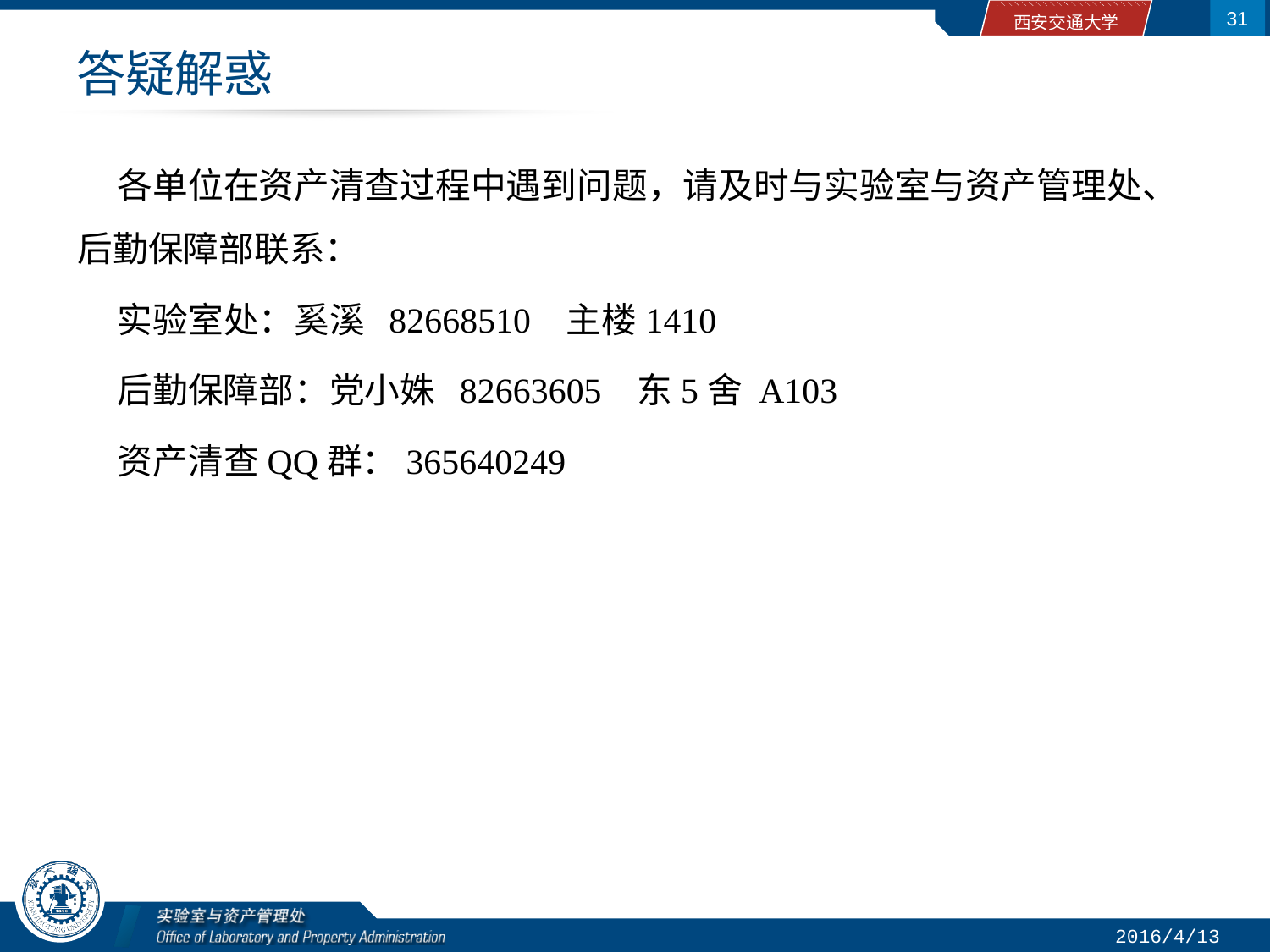

31
# 答疑解惑
    各单位在资产清查过程中遇到问题，请及时与实验室与资产管理处、后勤保障部联系：
    实验室处：奚溪  82668510   主楼1410
    后勤保障部：党小姝  82663605   东5舍 A103
    资产清查QQ群：365640249
2016/4/13